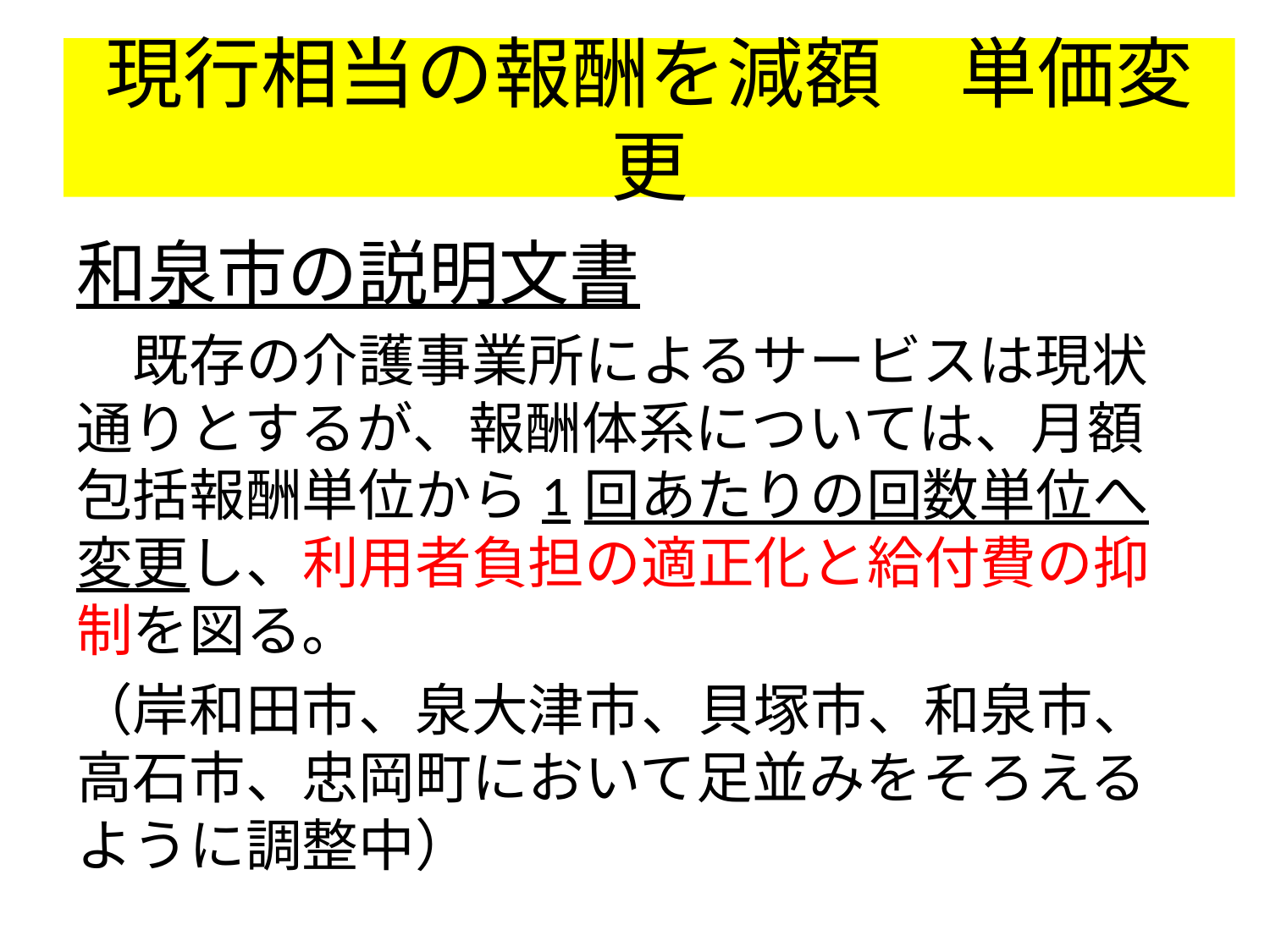

# 現行相当の報酬を減額　単価変更
和泉市の説明文書
　既存の介護事業所によるサービスは現状通りとするが、報酬体系については、月額包括報酬単位から1回あたりの回数単位へ変更し、利用者負担の適正化と給付費の抑制を図る。
（岸和田市、泉大津市、貝塚市、和泉市、高石市、忠岡町において足並みをそろえるように調整中）